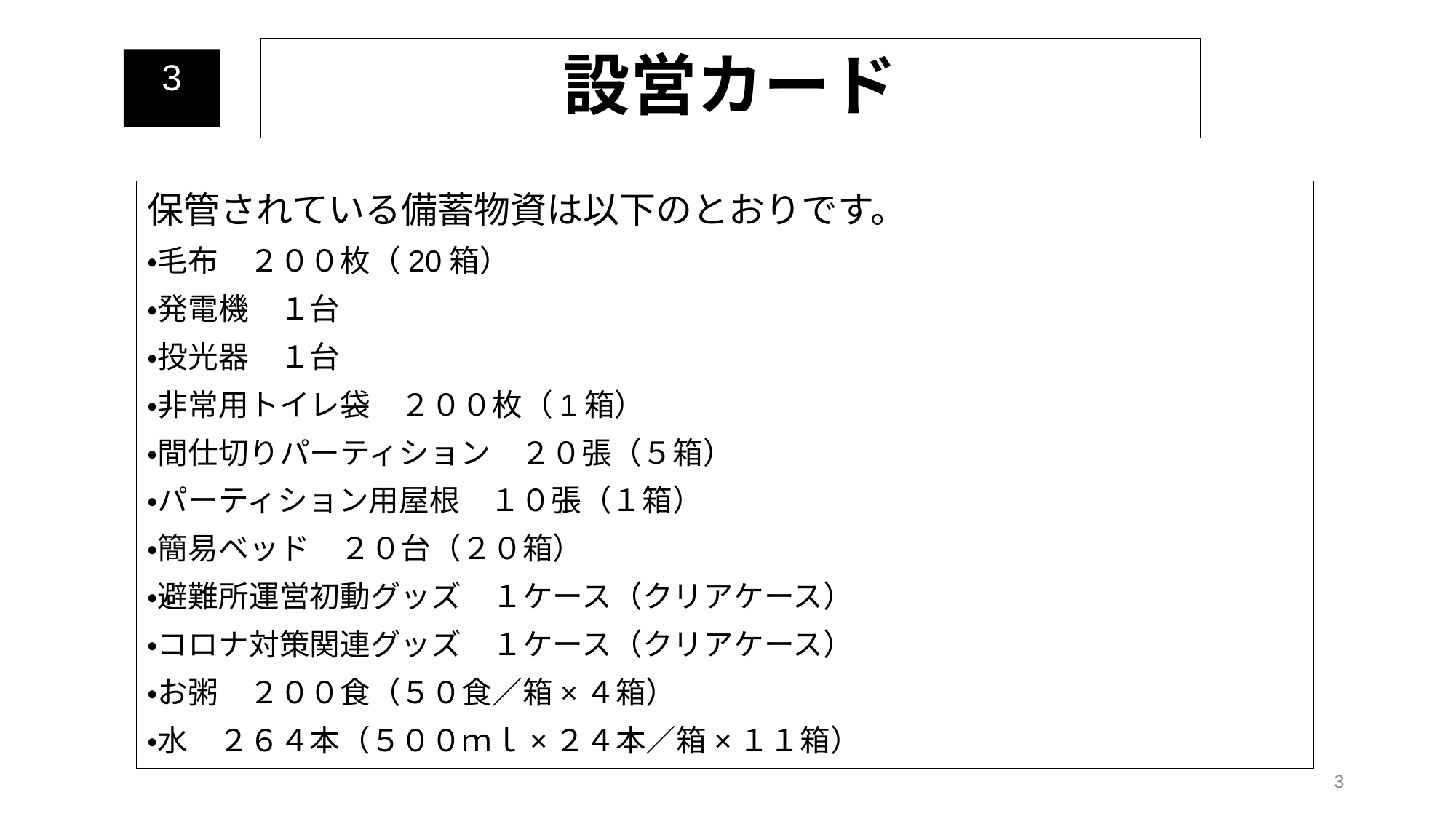

設営カード
3
保管されている備蓄物資は以下のとおりです。
・毛布　２００枚（20箱）
・発電機　１台
・投光器　１台
・非常用トイレ袋　２００枚（1箱）
・間仕切りパーティション　２０張（５箱）
・パーティション用屋根　１０張（１箱）
・簡易ベッド　２０台（２０箱）
・避難所運営初動グッズ　１ケース（クリアケース）
・コロナ対策関連グッズ　１ケース（クリアケース）
・お粥　２００食（５０食／箱×４箱）
・水　２６４本（５００ｍｌ×２４本／箱×１１箱）

3